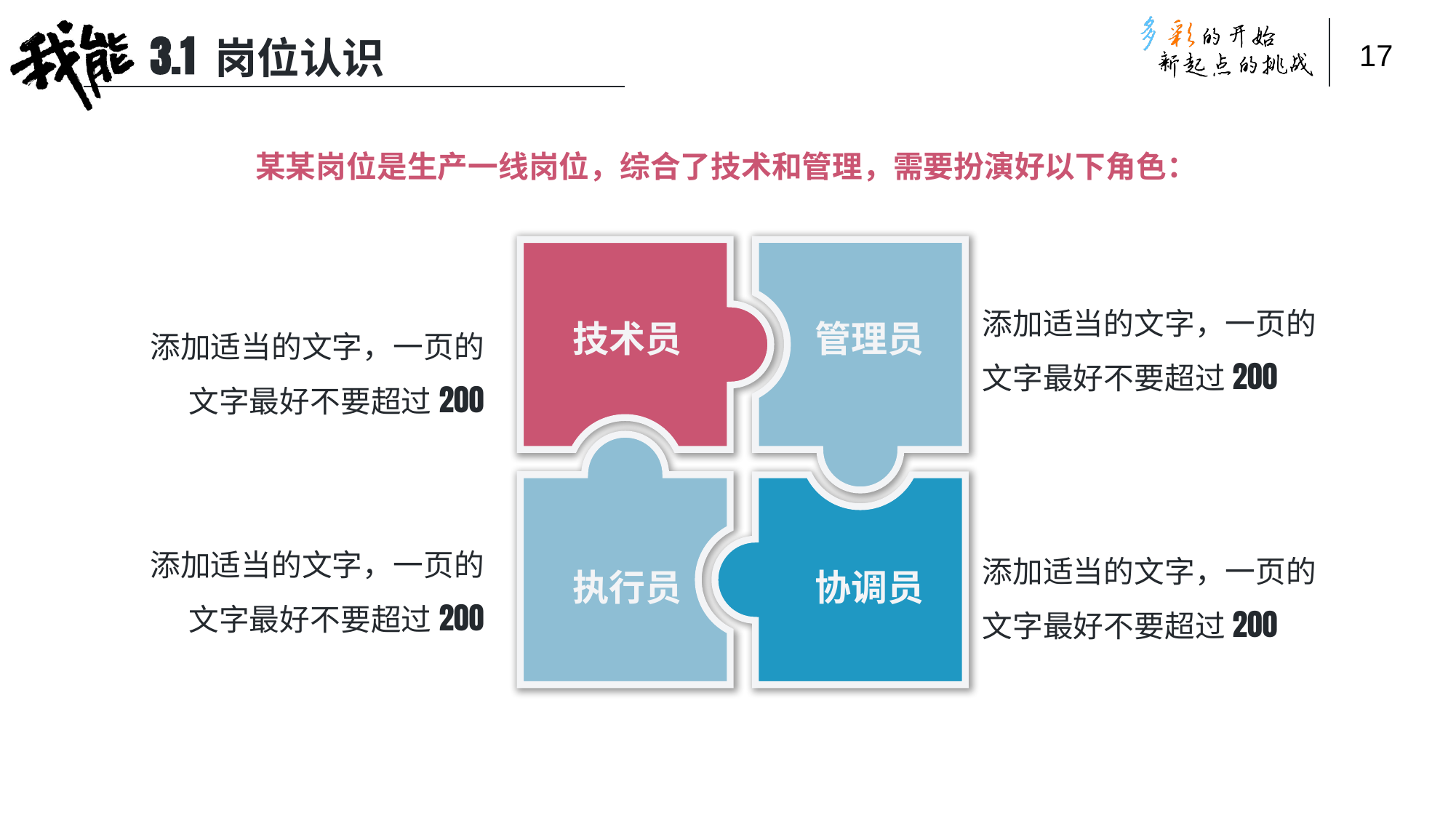

3.1 岗位认识
某某岗位是生产一线岗位，综合了技术和管理，需要扮演好以下角色：

技术员

管理员
添加适当的文字，一页的文字最好不要超过200
添加适当的文字，一页的文字最好不要超过200

执行员

协调员
添加适当的文字，一页的文字最好不要超过200
添加适当的文字，一页的文字最好不要超过200